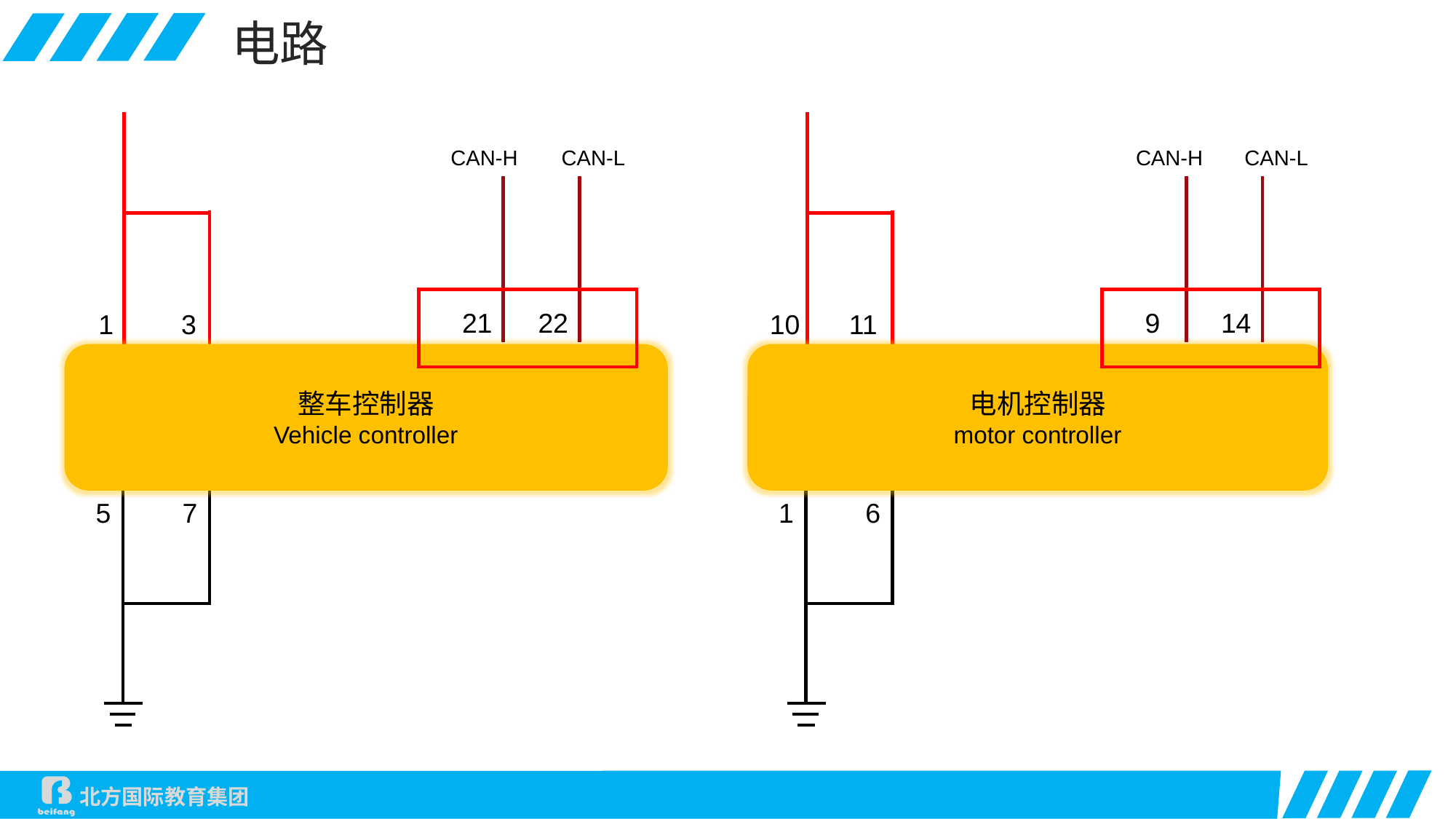

电路
CAN-H
CAN-L

21
22
1
3
整车控制器
Vehicle controller
5
7
CAN-H
CAN-L

9
14
10
11
电机控制器
motor controller
1
6